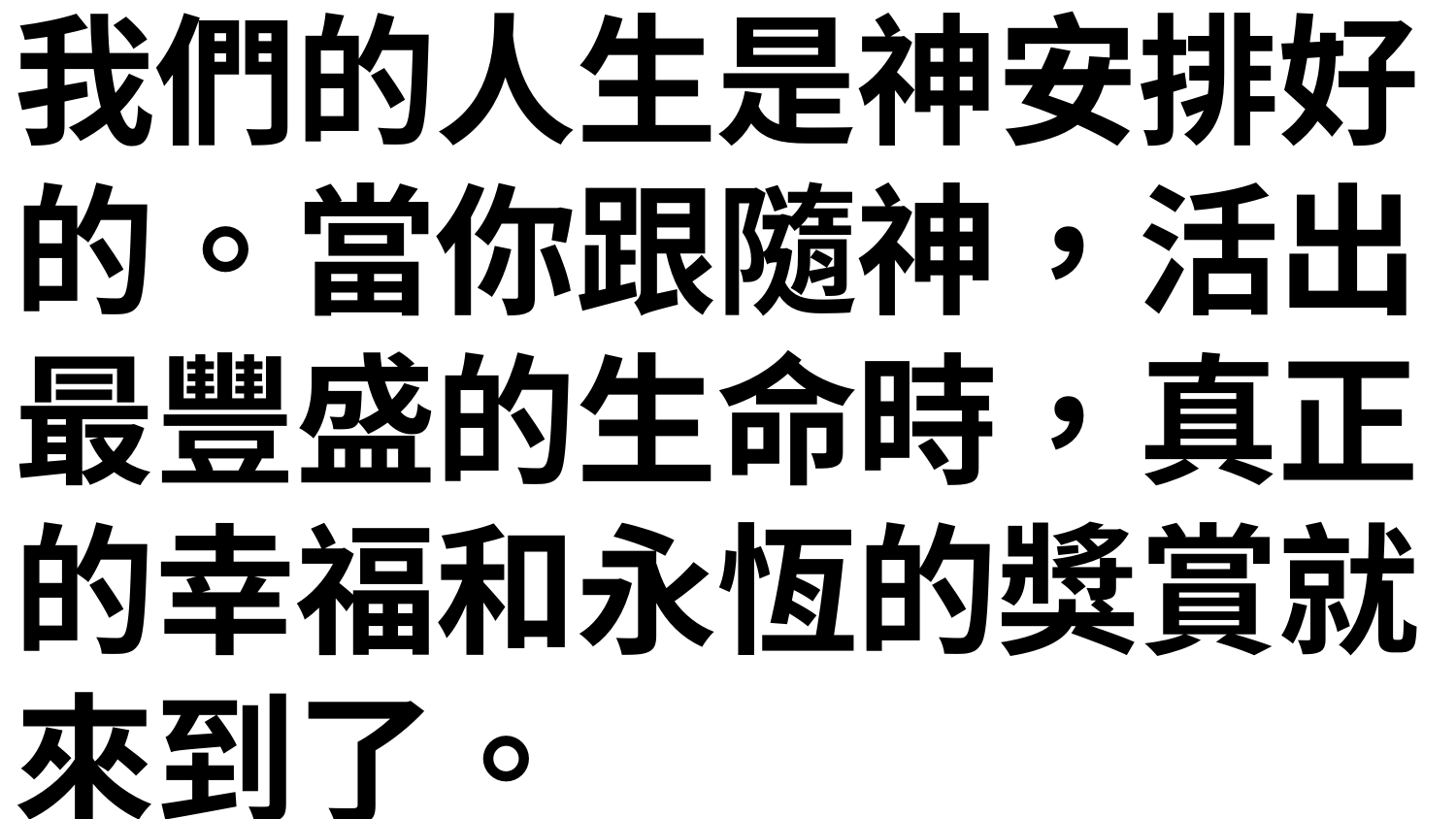

我們的人生是神安排好的。當你跟隨神，活出最豐盛的生命時，真正的幸福和永恆的獎賞就來到了。